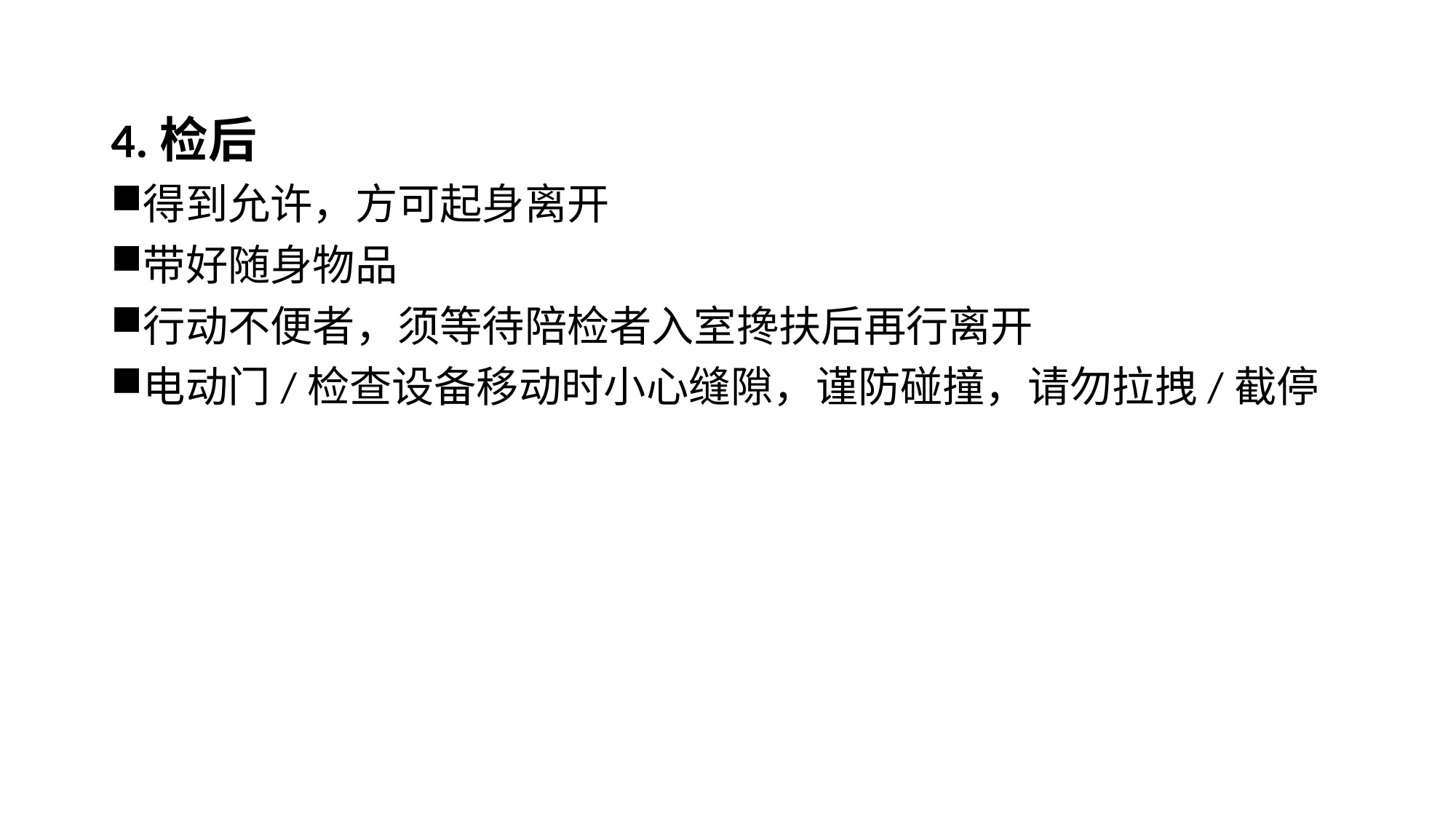

4.检后
得到允许，方可起身离开
带好随身物品
行动不便者，须等待陪检者入室搀扶后再行离开
电动门/检查设备移动时小心缝隙，谨防碰撞，请勿拉拽/截停